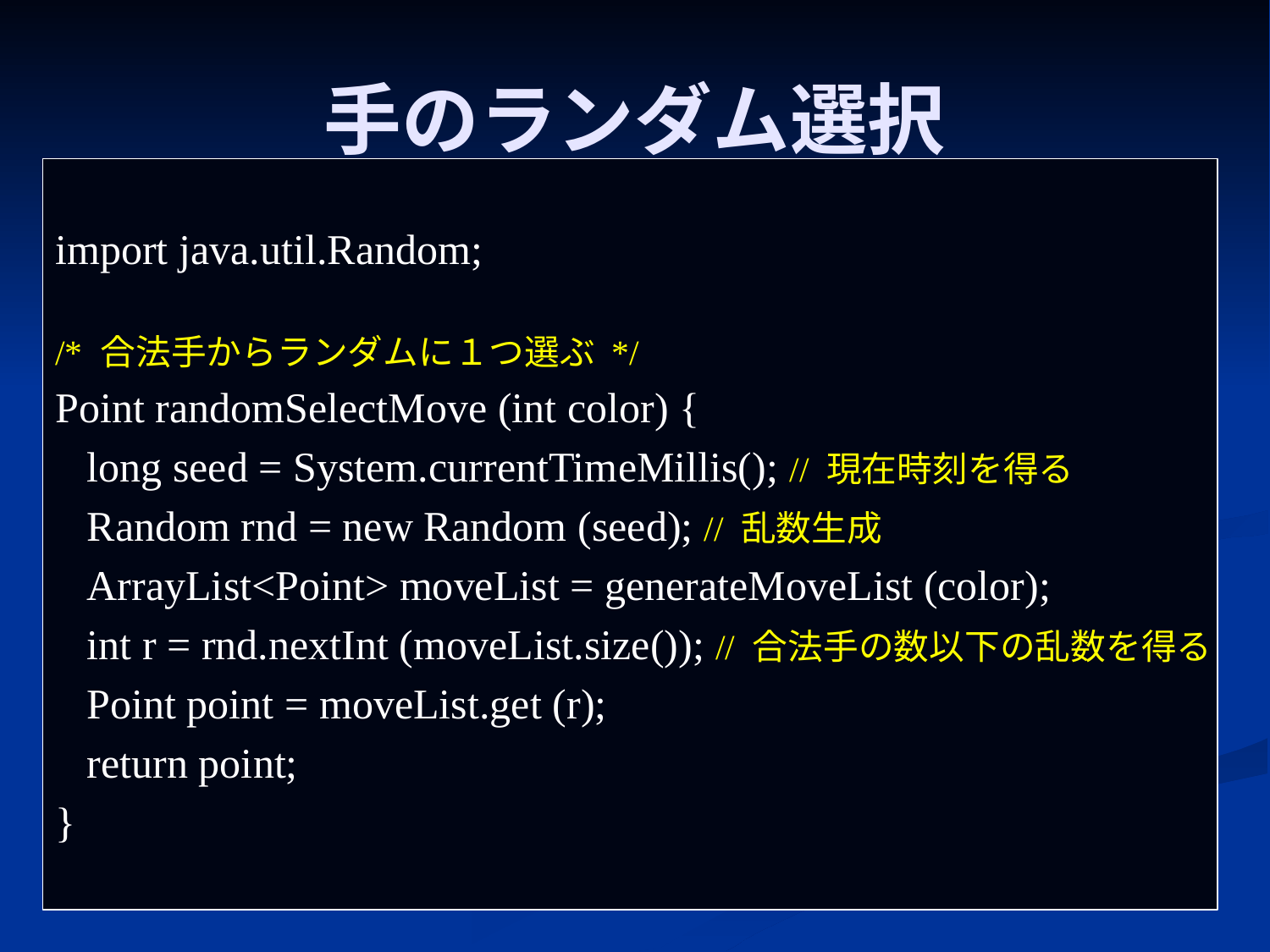

# 手のランダム選択
import java.util.Random;

/* 合法手からランダムに１つ選ぶ */
Point randomSelectMove (int color) {
   long seed = System.currentTimeMillis(); // 現在時刻を得る
   Random rnd = new Random (seed); // 乱数生成
   ArrayList<Point> moveList = generateMoveList (color);
   int r = rnd.nextInt (moveList.size()); // 合法手の数以下の乱数を得る
   Point point = moveList.get (r);
   return point;
}